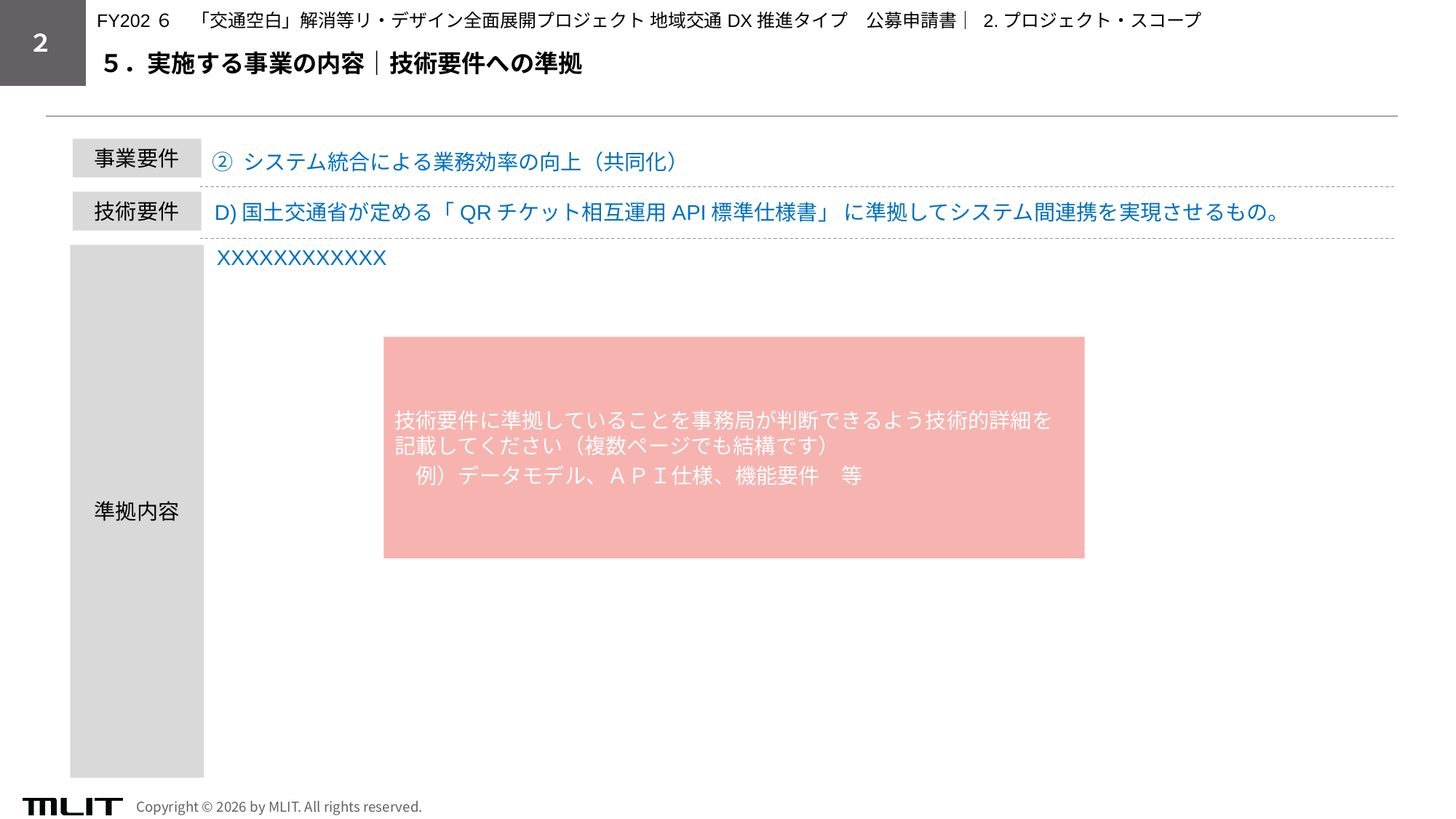

FY202６　「交通空白」解消等リ・デザイン全面展開プロジェクト 地域交通DX推進タイプ　公募申請書│ 2.プロジェクト・スコープ
２
５．実施する事業の内容｜技術要件への準拠

事業要件
② システム統合による業務効率の向上（共同化）
技術要件
D)国土交通省が定める「QRチケット相互運用API標準仕様書」 に準拠してシステム間連携を実現させるもの。
XXXXXXXXXXXX
準拠内容
技術要件に準拠していることを事務局が判断できるよう技術的詳細を
記載してください（複数ページでも結構です）
　例）データモデル、ＡＰＩ仕様、機能要件　等